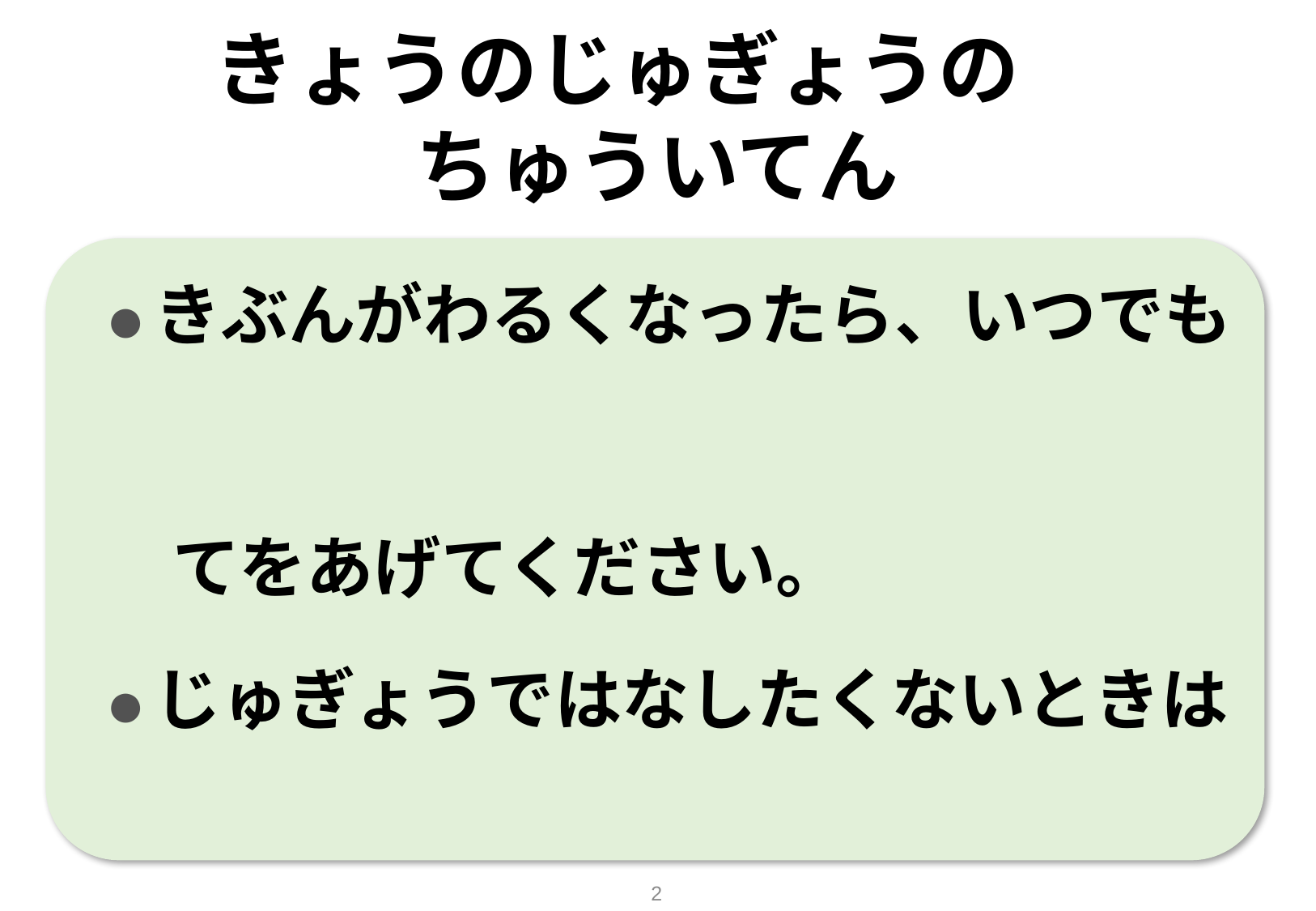

きょうのじゅぎょうの
ちゅういてん
きぶんがわるくなったら、いつでも
　てをあげてください。
じゅぎょうではなしたくないときは
　むりにはなさなくても
　だいじょうぶです。

2